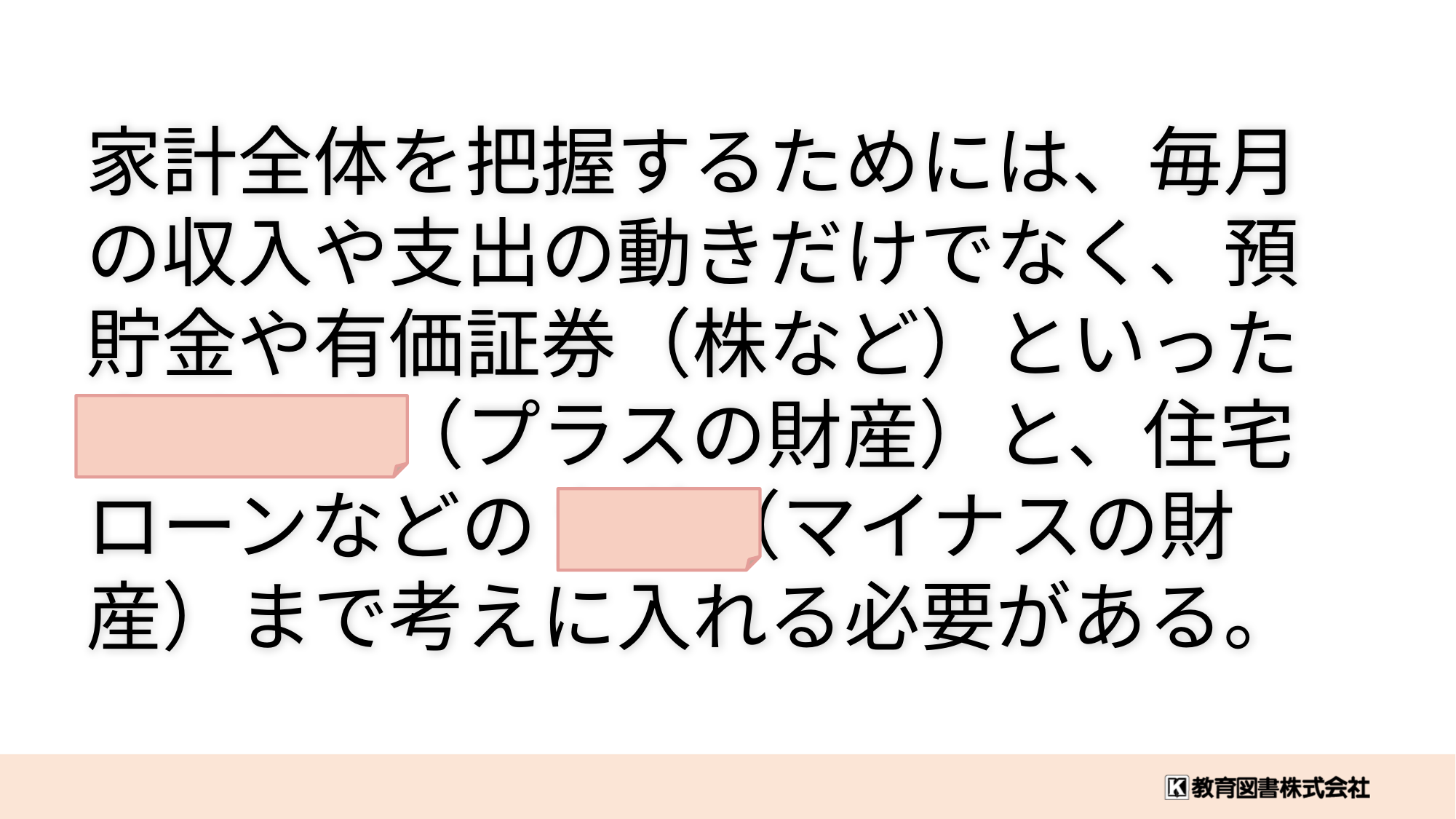

家計全体を把握するためには、毎月の収入や支出の動きだけでなく、預貯金や有価証券（株など）といった 金融資産（プラスの財産）と、住宅ローンなどの 負債（マイナスの財産）まで考えに入れる必要がある。